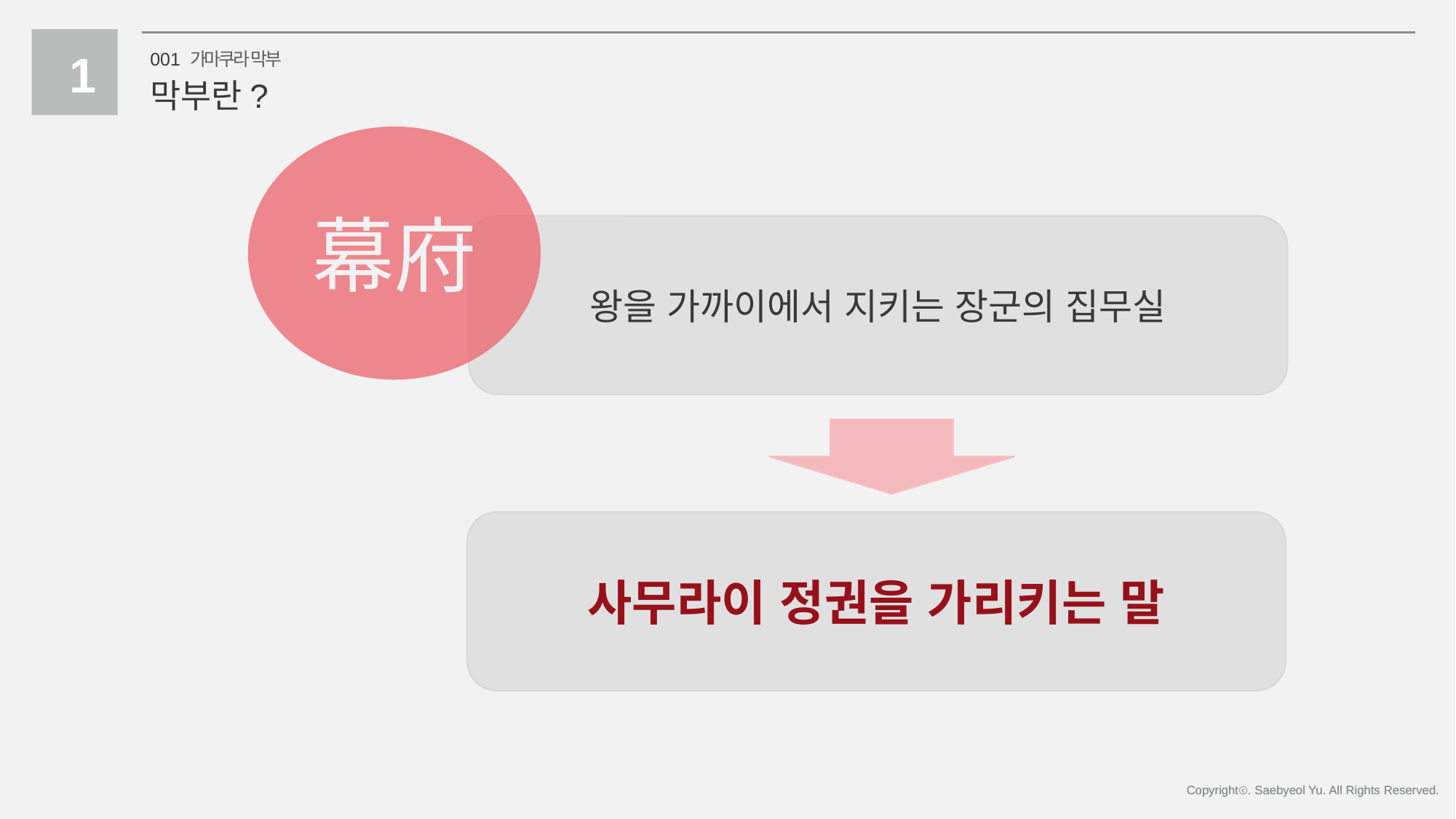

1
001 가마쿠라 막부
막부란?
幕府
왕을 가까이에서 지키는 장군의 집무실

사무라이 정권을 가리키는 말
Copyrightⓒ. Saebyeol Yu. All Rights Reserved.